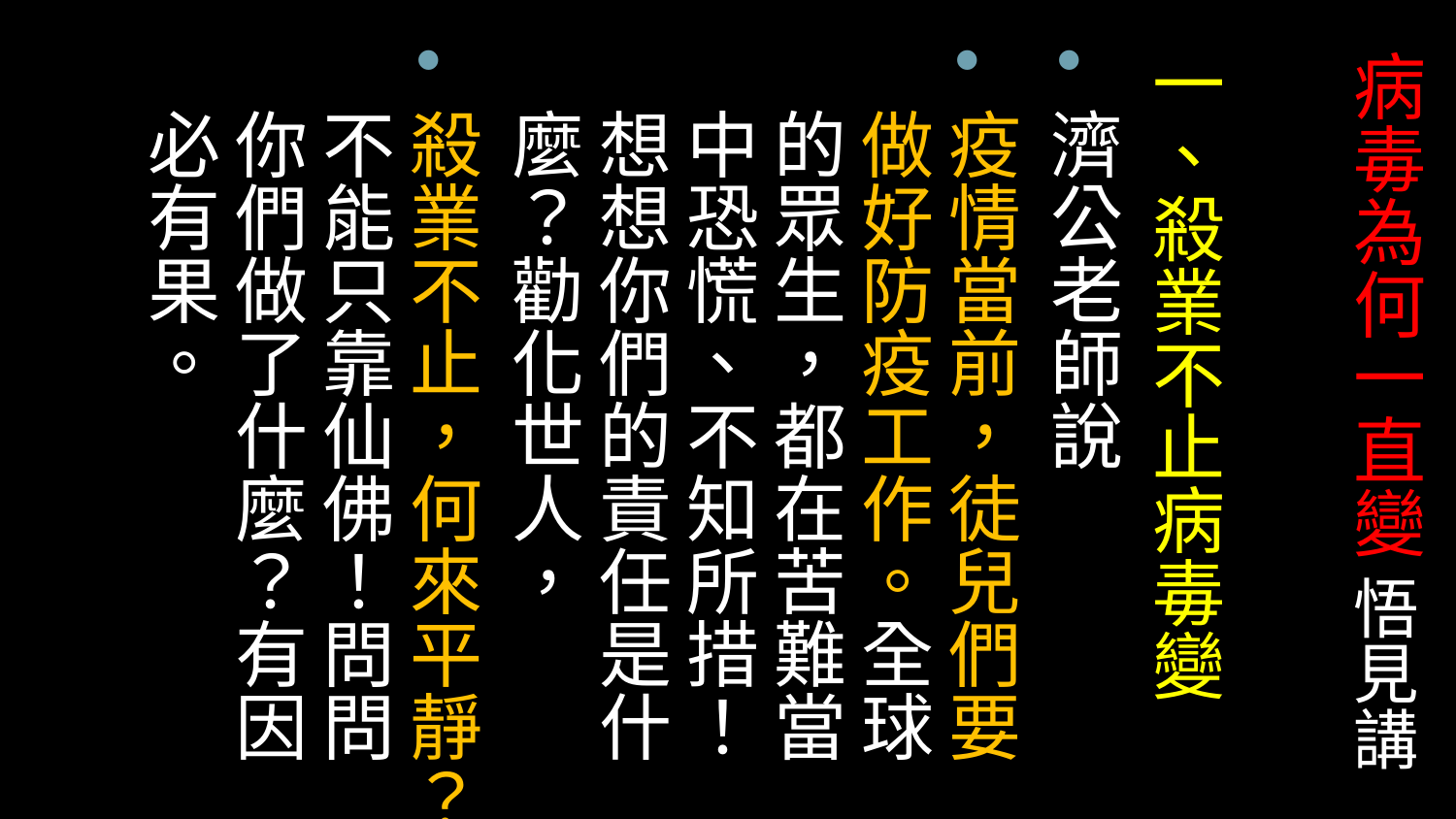

一、殺業不止病毒變
濟公老師說
疫情當前，徒兒們要做好防疫工作。全球的眾生，都在苦難當中恐慌、不知所措！想想你們的責任是什麼？勸化世人，
殺業不止，何來平靜？不能只靠仙佛！問問你們做了什麼？有因必有果。

# 病毒為何一直變 悟見講